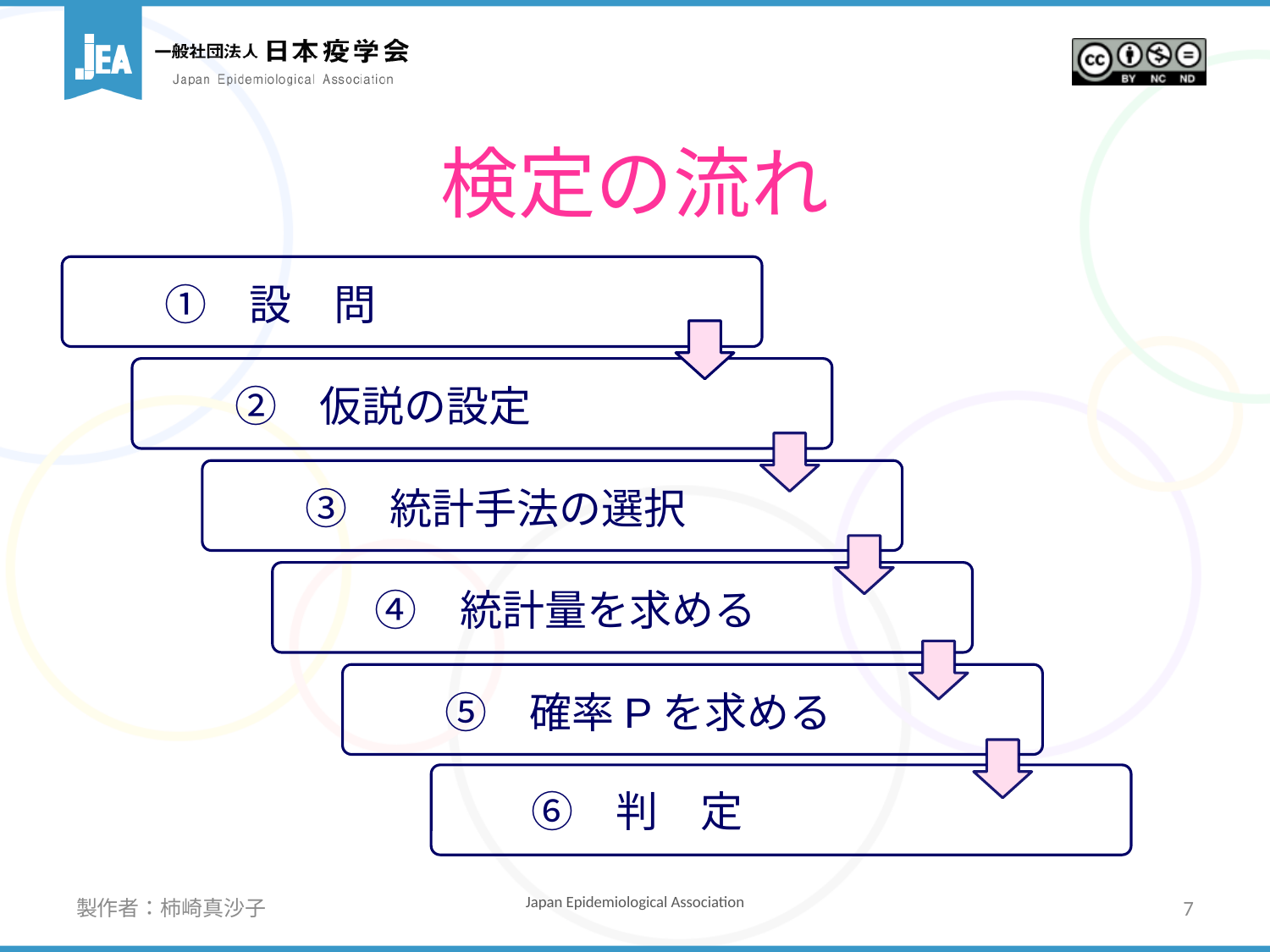

# 検定の流れ
　　①　設　問
　　②　仮説の設定
　　③　統計手法の選択
　　④　統計量を求める
　　⑤　確率Pを求める

　　⑥　判　定
製作者：柿崎真沙子
7